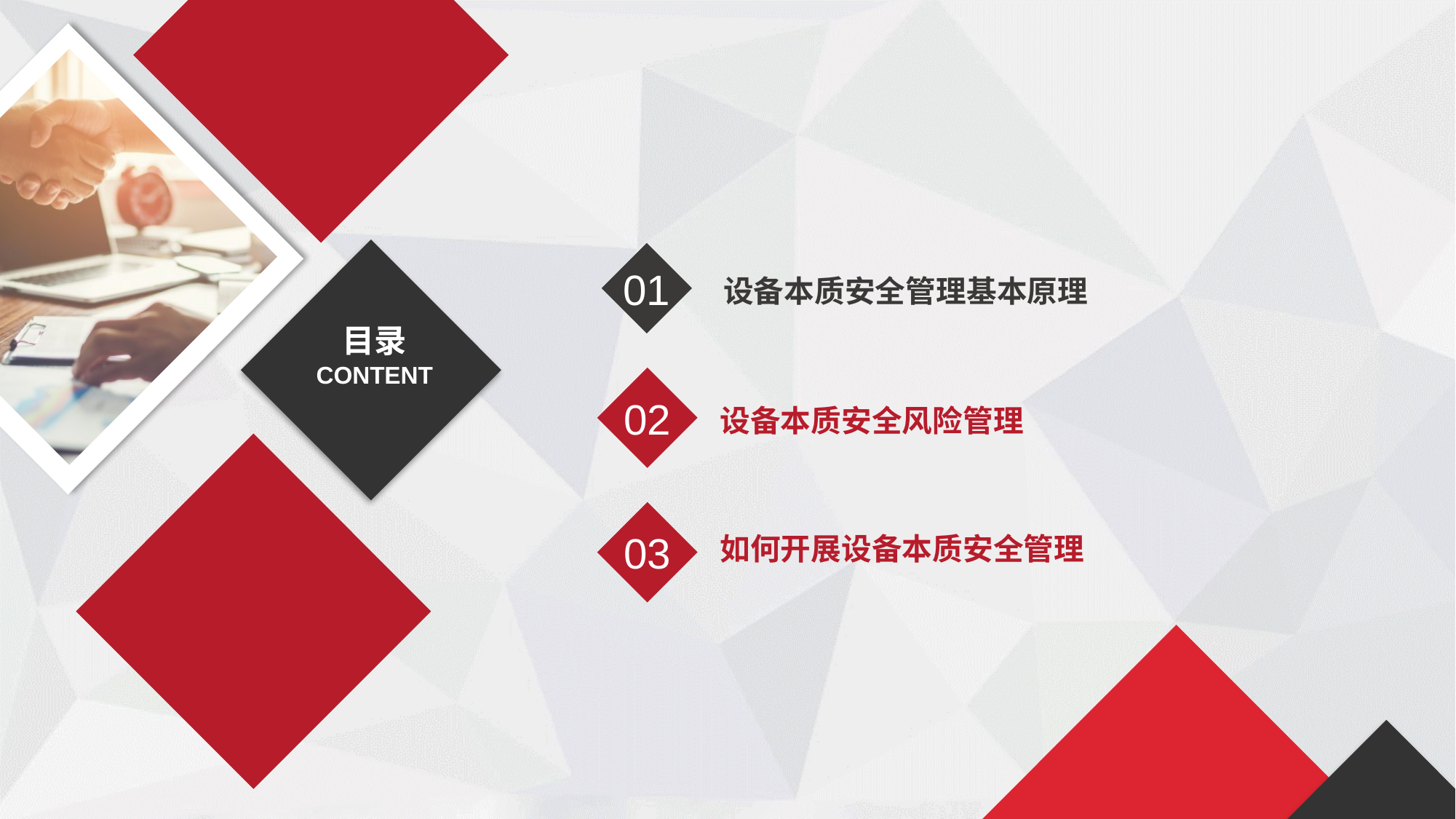

目录
CONTENT
01
设备本质安全管理基本原理
02
设备本质安全风险管理

03
如何开展设备本质安全管理